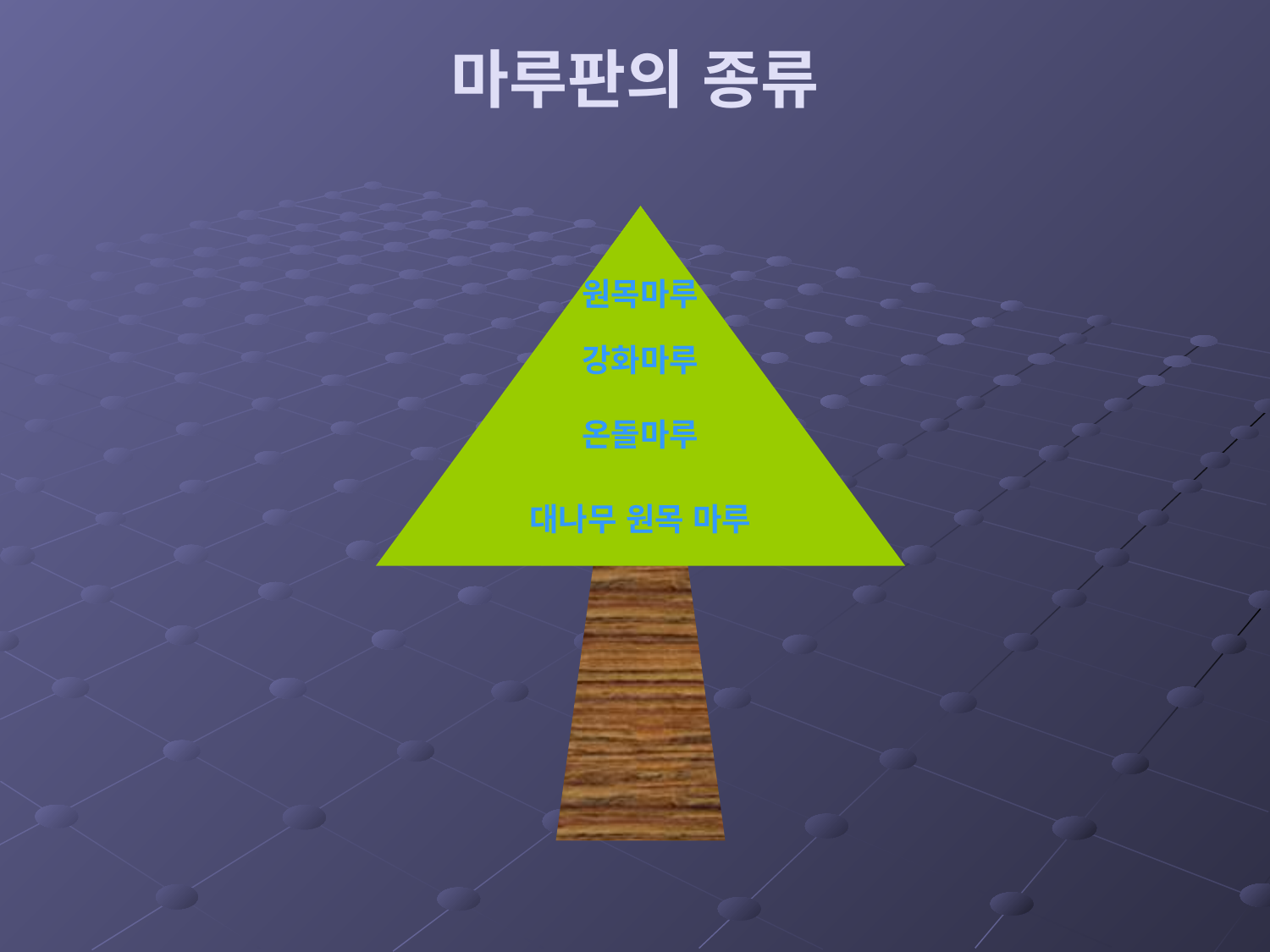

# 마루판의 종류

대나무 원목 마루

온돌마루

강화마루
원목마루